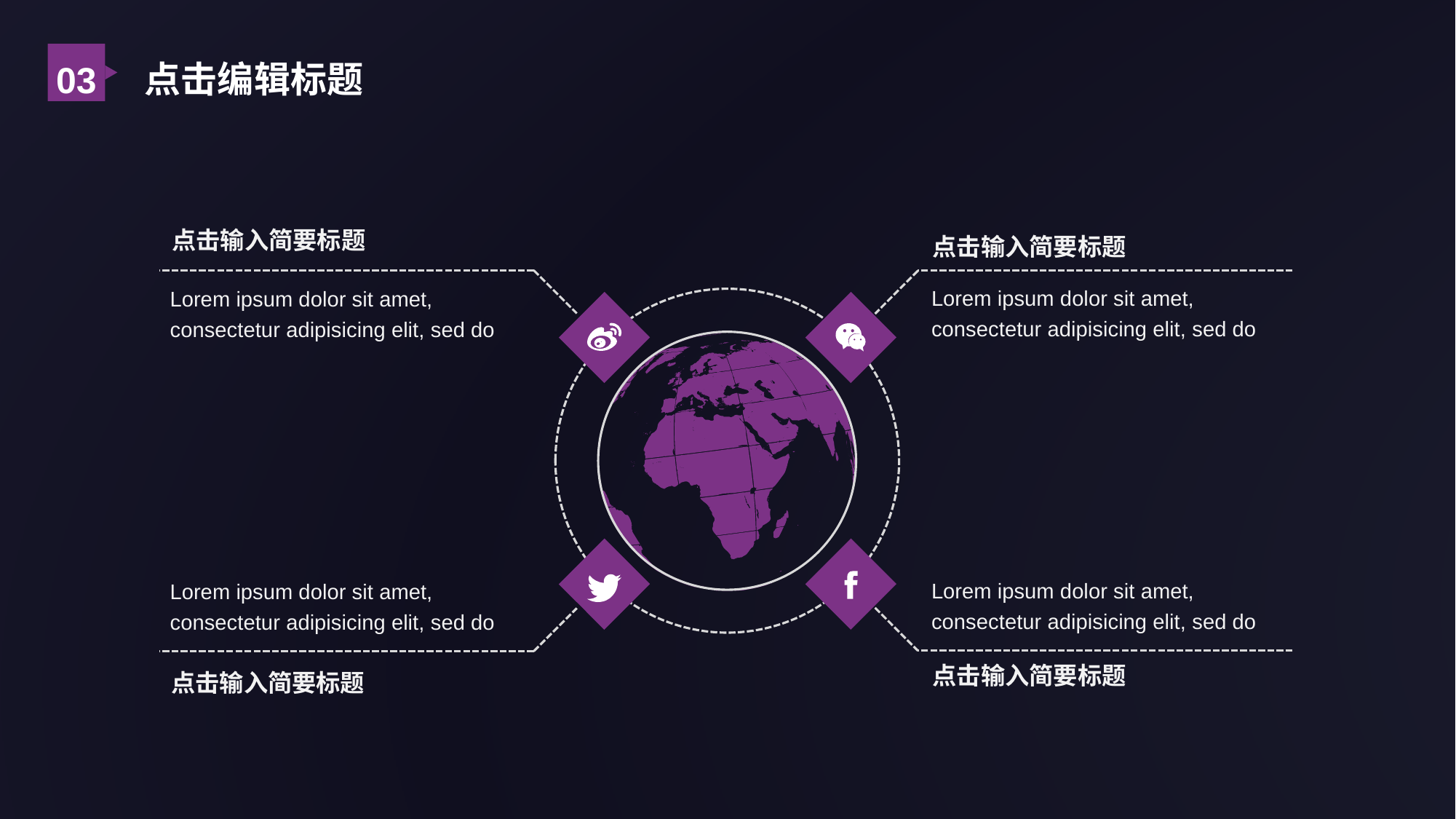

点击编辑标题
03

点击输入简要标题
点击输入简要标题
Lorem ipsum dolor sit amet, consectetur adipisicing elit, sed do
Lorem ipsum dolor sit amet, consectetur adipisicing elit, sed do

Lorem ipsum dolor sit amet, consectetur adipisicing elit, sed do
Lorem ipsum dolor sit amet, consectetur adipisicing elit, sed do

点击输入简要标题
点击输入简要标题